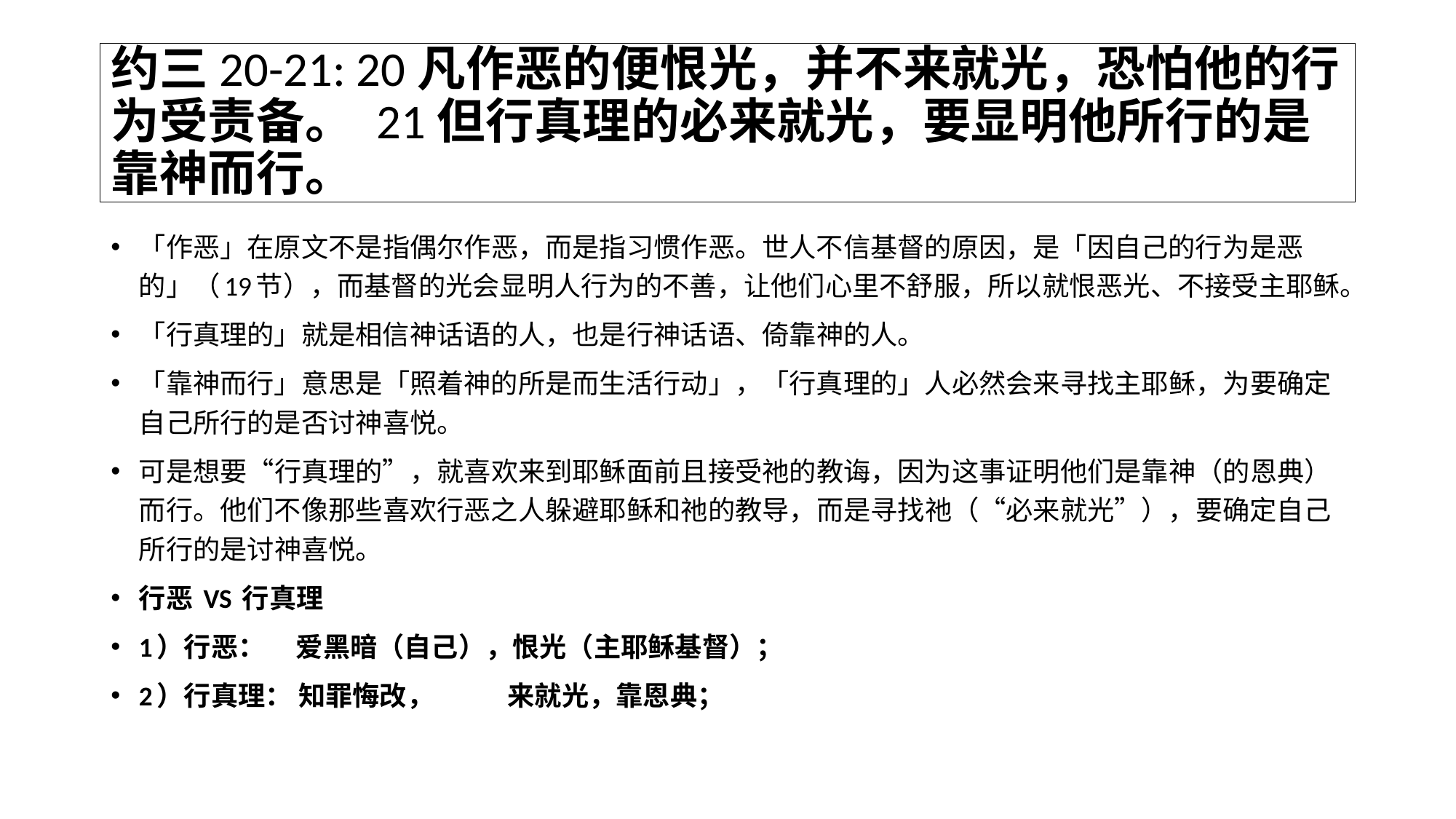

# 约三20-21: 20凡作恶的便恨光，并不来就光，恐怕他的行为受责备。 21但行真理的必来就光，要显明他所行的是靠神而行。
「作恶」在原文不是指偶尔作恶，而是指习惯作恶。世人不信基督的原因，是「因自己的行为是恶的」（19节），而基督的光会显明人行为的不善，让他们心里不舒服，所以就恨恶光、不接受主耶稣。
「行真理的」就是相信神话语的人，也是行神话语、倚靠神的人。
「靠神而行」意思是「照着神的所是而生活行动」，「行真理的」人必然会来寻找主耶稣，为要确定自己所行的是否讨神喜悦。
可是想要“行真理的”，就喜欢来到耶稣面前且接受祂的教诲，因为这事证明他们是靠神（的恩典）而行。他们不像那些喜欢行恶之人躲避耶稣和祂的教导，而是寻找祂（“必来就光”），要确定自己所行的是讨神喜悦。
行恶 VS 行真理
1）行恶：     爱黑暗（自己），恨光（主耶稣基督）；
2）行真理： 知罪悔改，            来就光，靠恩典；